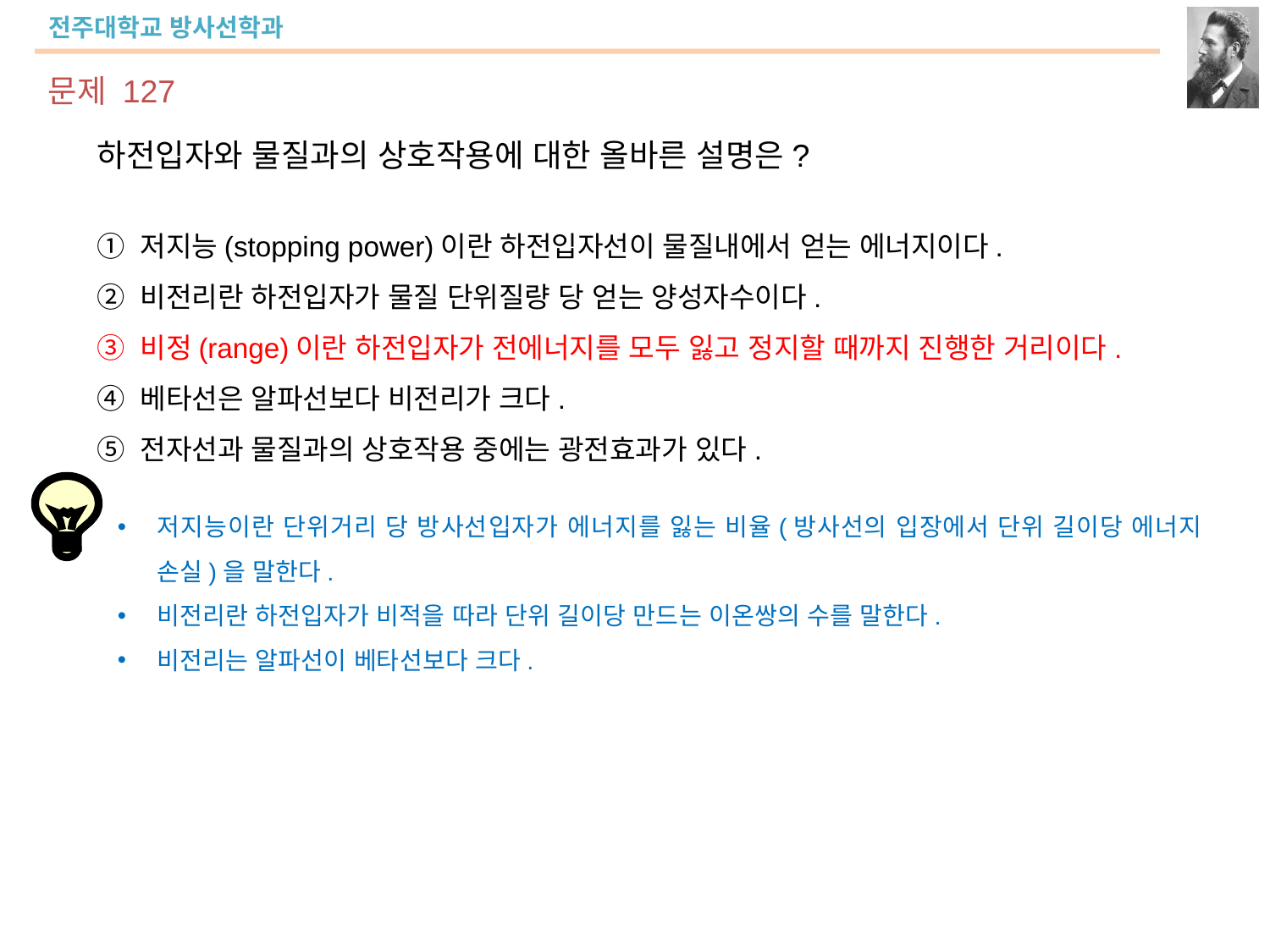

문제 127
하전입자와 물질과의 상호작용에 대한 올바른 설명은?

① 저지능(stopping power)이란 하전입자선이 물질내에서 얻는 에너지이다.
② 비전리란 하전입자가 물질 단위질량 당 얻는 양성자수이다.
③ 비정(range)이란 하전입자가 전에너지를 모두 잃고 정지할 때까지 진행한 거리이다.
④ 베타선은 알파선보다 비전리가 크다.
⑤ 전자선과 물질과의 상호작용 중에는 광전효과가 있다.

저지능이란 단위거리 당 방사선입자가 에너지를 잃는 비율(방사선의 입장에서 단위 길이당 에너지 손실)을 말한다.
비전리란 하전입자가 비적을 따라 단위 길이당 만드는 이온쌍의 수를 말한다.
비전리는 알파선이 베타선보다 크다.